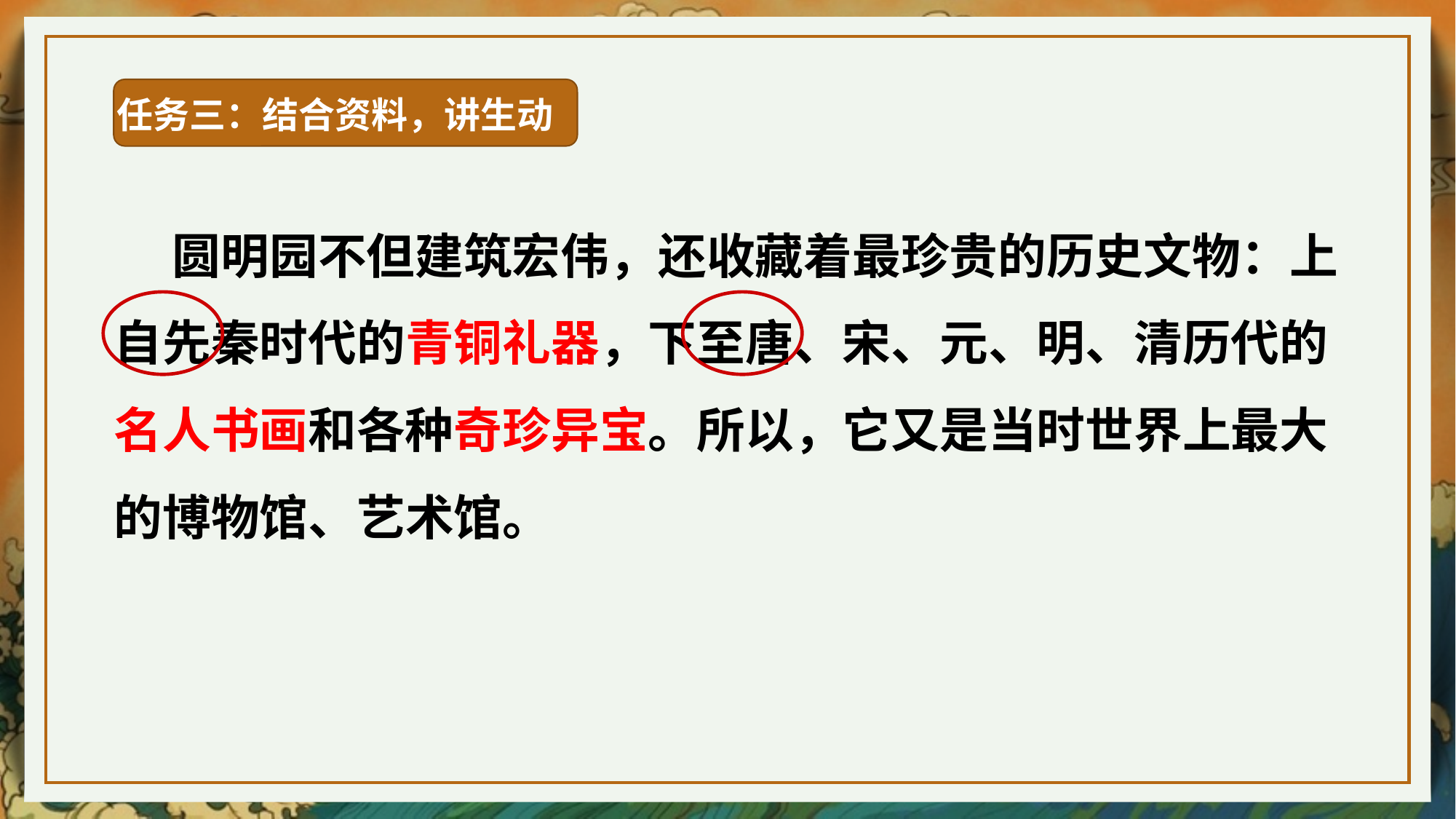

任务三：结合资料，讲生动
     圆明园不但建筑宏伟，还收藏着最珍贵的历史文物：上自先秦时代的青铜礼器，下至唐、宋、元、明、清历代的名人书画和各种奇珍异宝。所以，它又是当时世界上最大的博物馆、艺术馆。